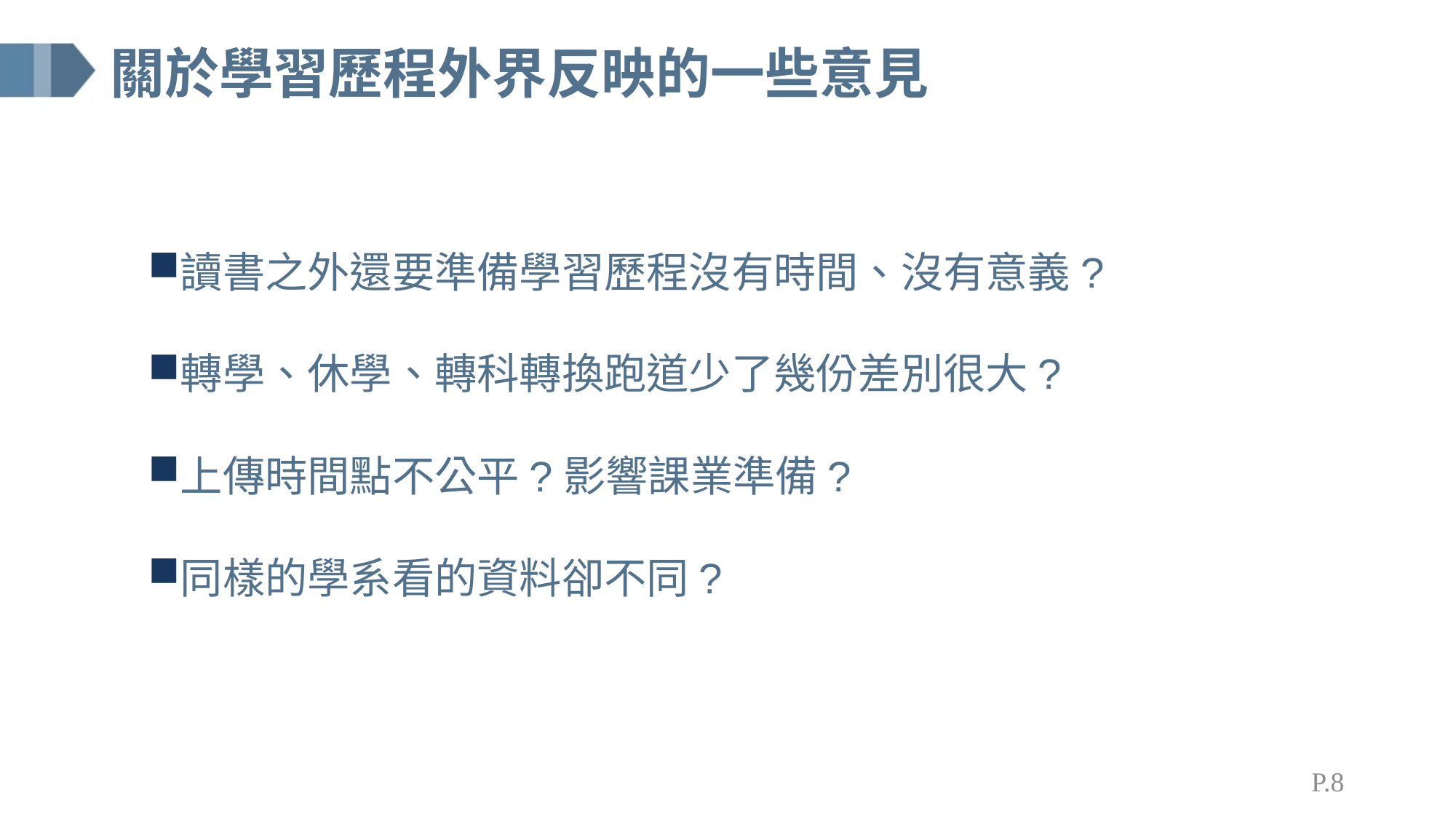

# 關於學習歷程外界反映的一些意見

讀書之外還要準備學習歷程沒有時間、沒有意義?
轉學、休學、轉科轉換跑道少了幾份差別很大?
上傳時間點不公平?影響課業準備?
同樣的學系看的資料卻不同?
P.8